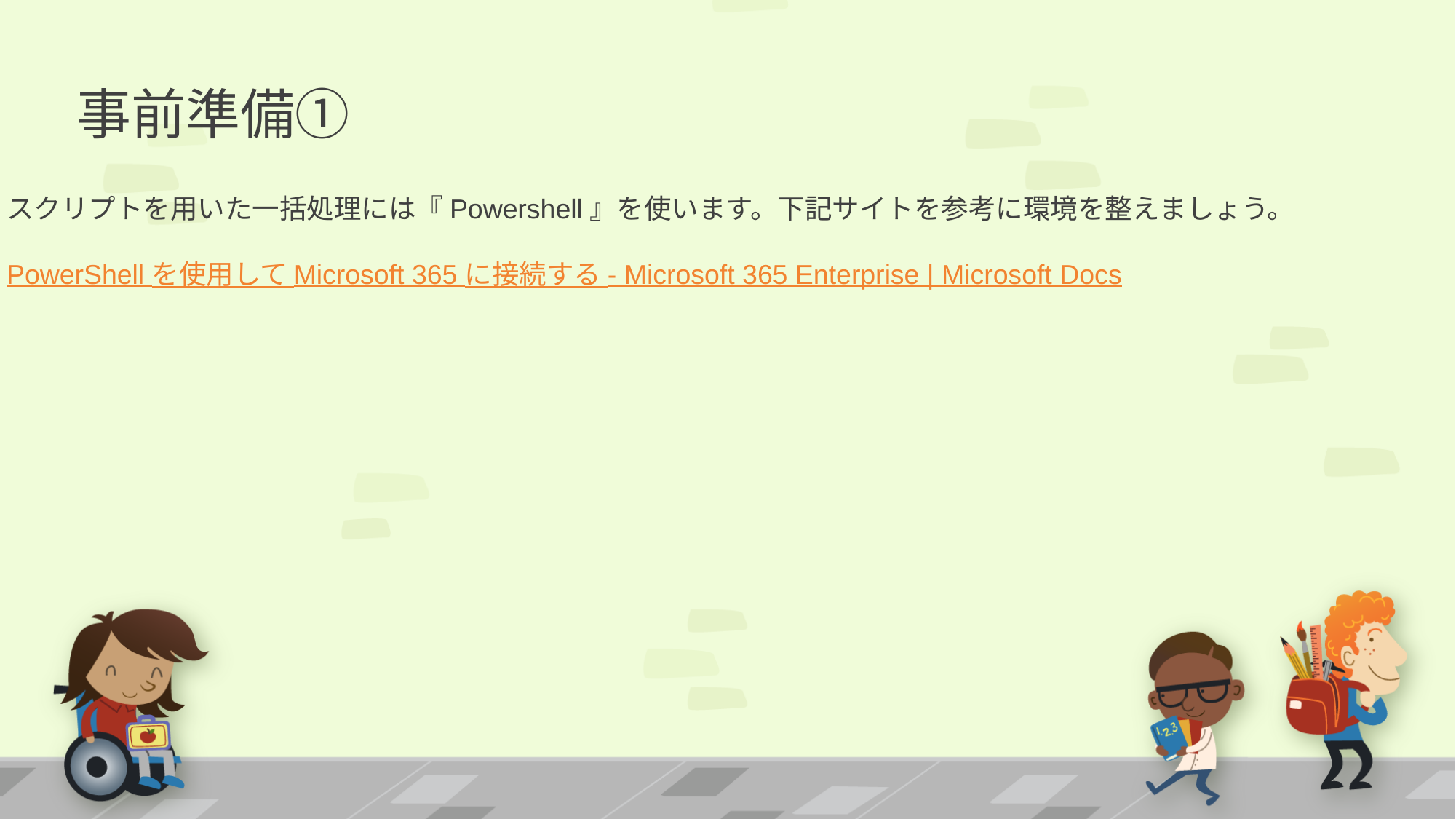

事前準備①
スクリプトを用いた一括処理には『Powershell』を使います。下記サイトを参考に環境を整えましょう。

PowerShell を使用して Microsoft 365 に接続する - Microsoft 365 Enterprise | Microsoft Docs